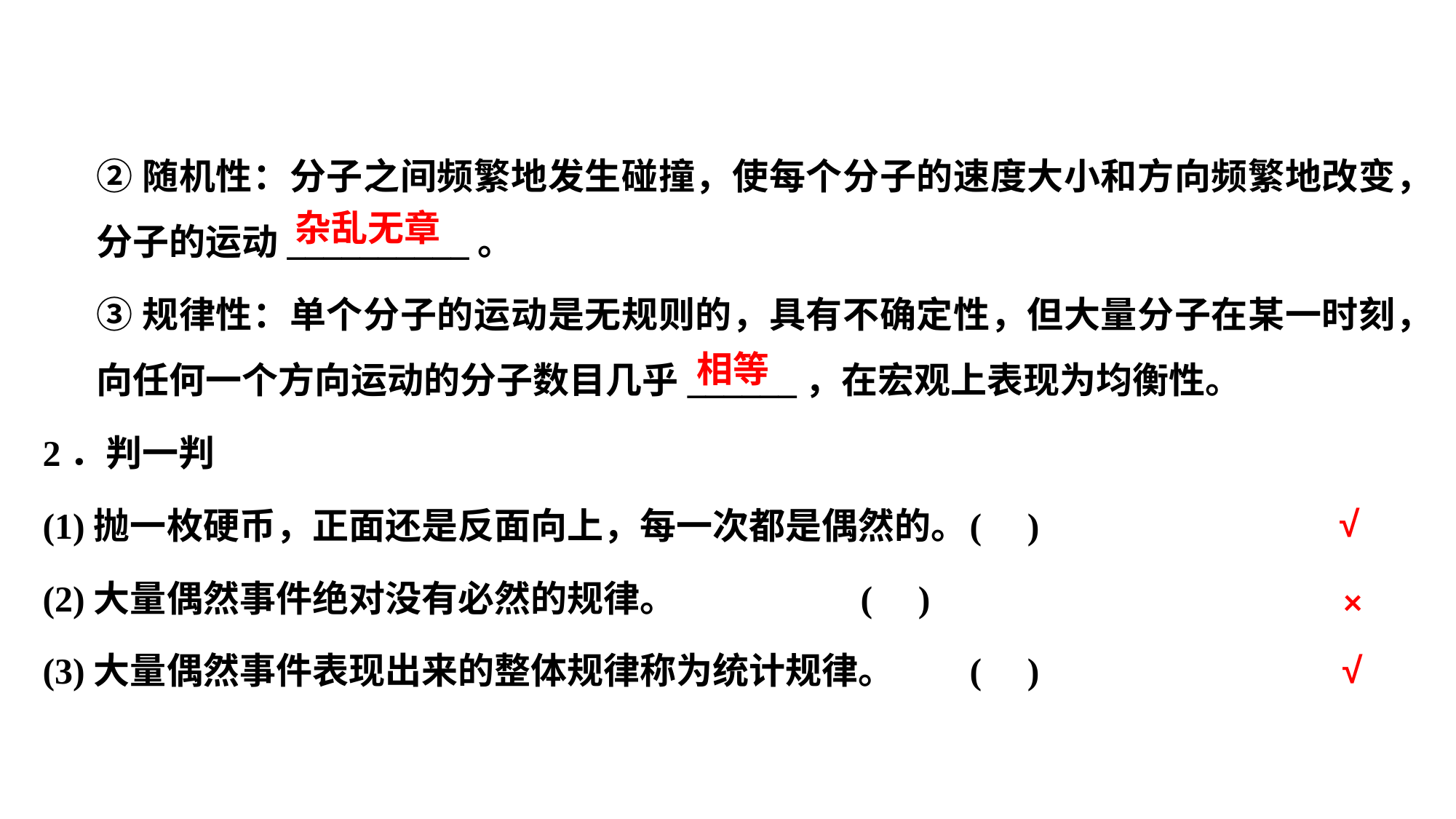

②随机性：分子之间频繁地发生碰撞，使每个分子的速度大小和方向频繁地改变，分子的运动__________。
③规律性：单个分子的运动是无规则的，具有不确定性，但大量分子在某一时刻，向任何一个方向运动的分子数目几乎______，在宏观上表现为均衡性。
2．判一判
(1)抛一枚硬币，正面还是反面向上，每一次都是偶然的。	(     )
(2)大量偶然事件绝对没有必然的规律。		(     )
(3)大量偶然事件表现出来的整体规律称为统计规律。	(     )

杂乱无章
相等
√
×
√